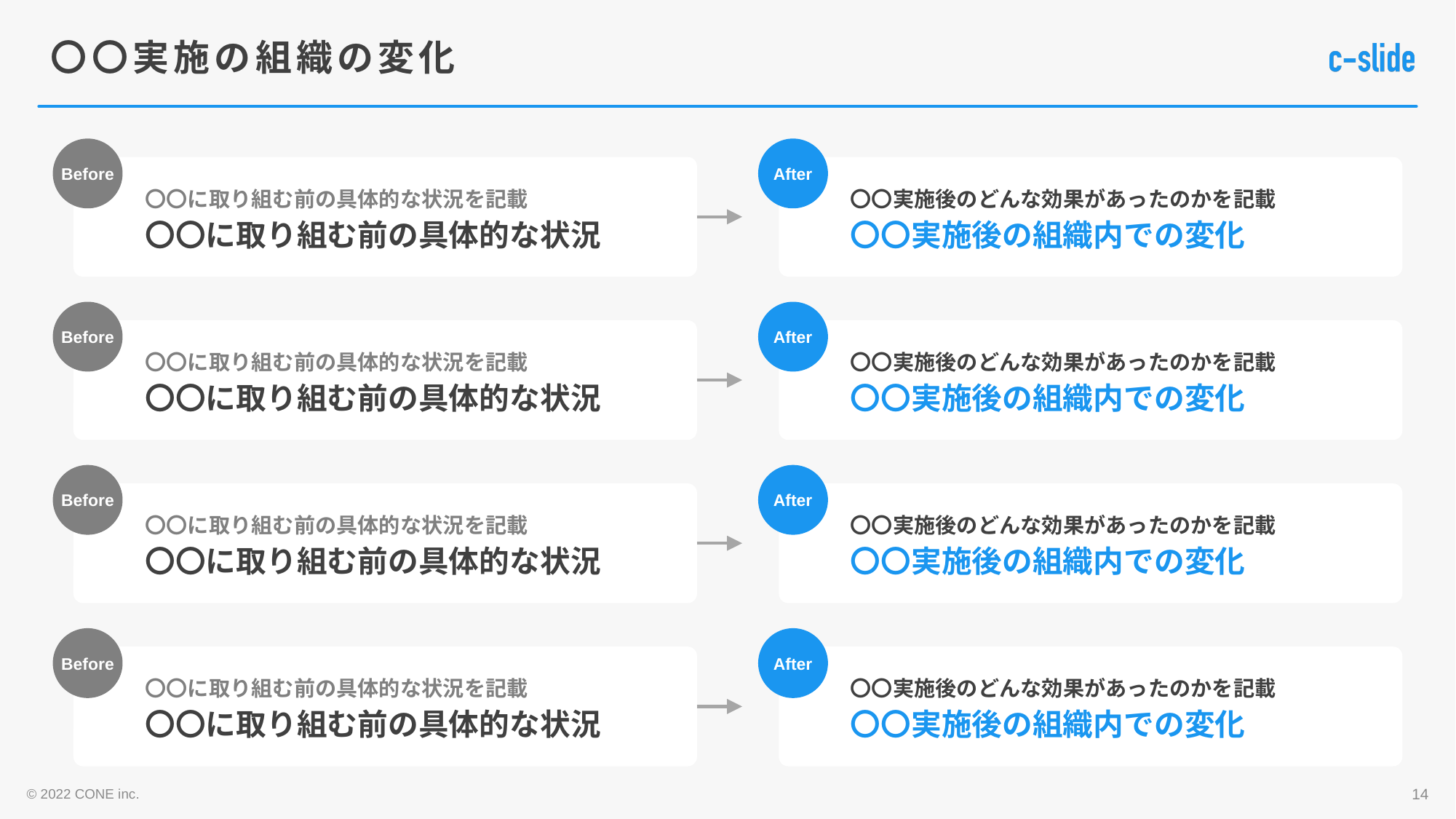

# 〇〇実施の組織の変化
Before
After
〇〇に取り組む前の具体的な状況を記載
〇〇に取り組む前の具体的な状況
〇〇実施後のどんな効果があったのかを記載
〇〇実施後の組織内での変化
Before
After
〇〇に取り組む前の具体的な状況を記載
〇〇に取り組む前の具体的な状況
〇〇実施後のどんな効果があったのかを記載
〇〇実施後の組織内での変化
Before
After
〇〇に取り組む前の具体的な状況を記載
〇〇に取り組む前の具体的な状況
〇〇実施後のどんな効果があったのかを記載
〇〇実施後の組織内での変化
Before
After
〇〇に取り組む前の具体的な状況を記載
〇〇に取り組む前の具体的な状況
〇〇実施後のどんな効果があったのかを記載
〇〇実施後の組織内での変化
14
© 2022 CONE inc.